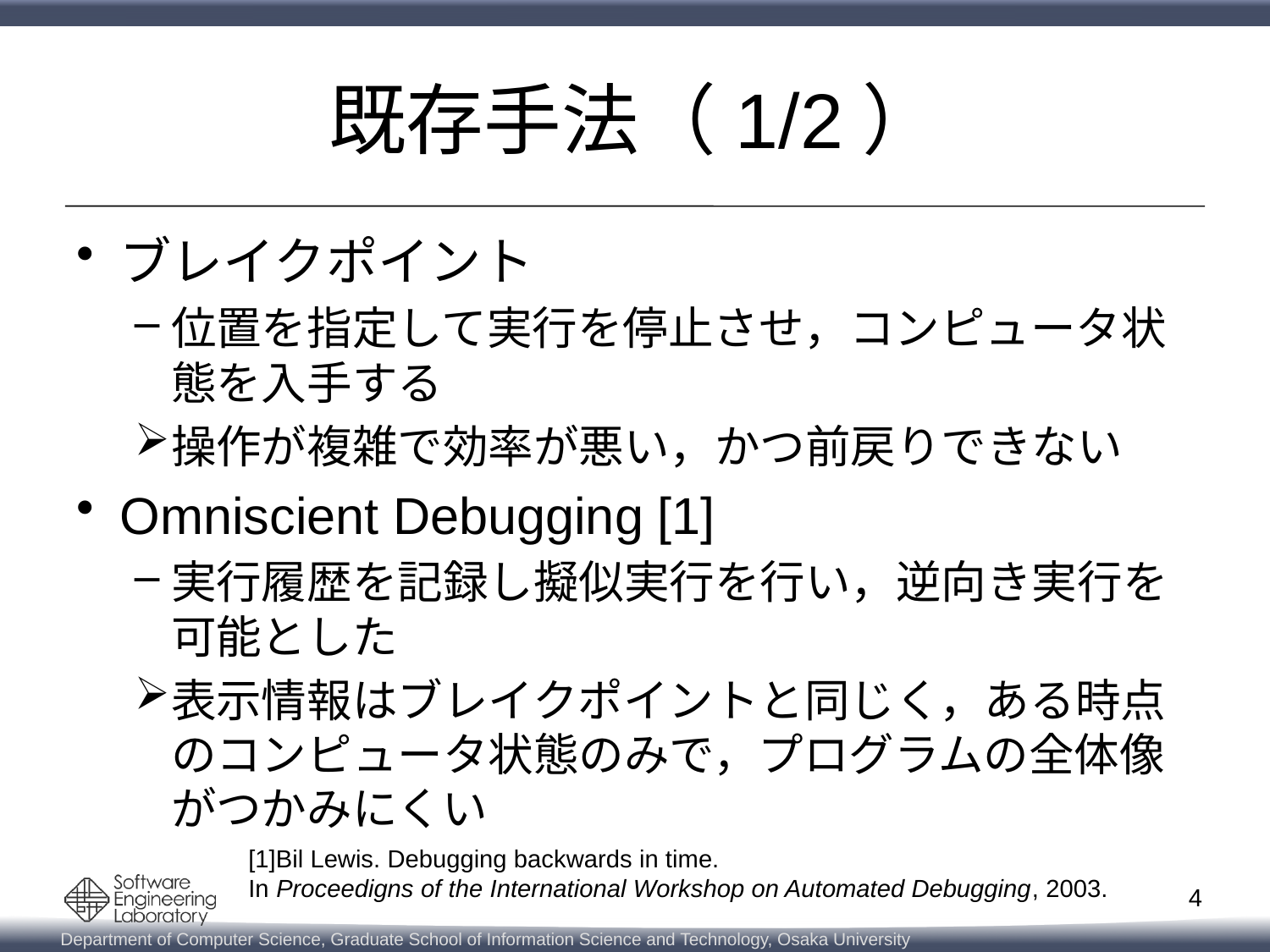

# 既存手法（1/2）
ブレイクポイント
位置を指定して実行を停止させ，コンピュータ状態を入手する
操作が複雑で効率が悪い，かつ前戻りできない
Omniscient Debugging [1]
実行履歴を記録し擬似実行を行い，逆向き実行を可能とした
表示情報はブレイクポイントと同じく，ある時点のコンピュータ状態のみで，プログラムの全体像がつかみにくい

[1]Bil Lewis. Debugging backwards in time.
In Proceedigns of the International Workshop on Automated Debugging, 2003.
4